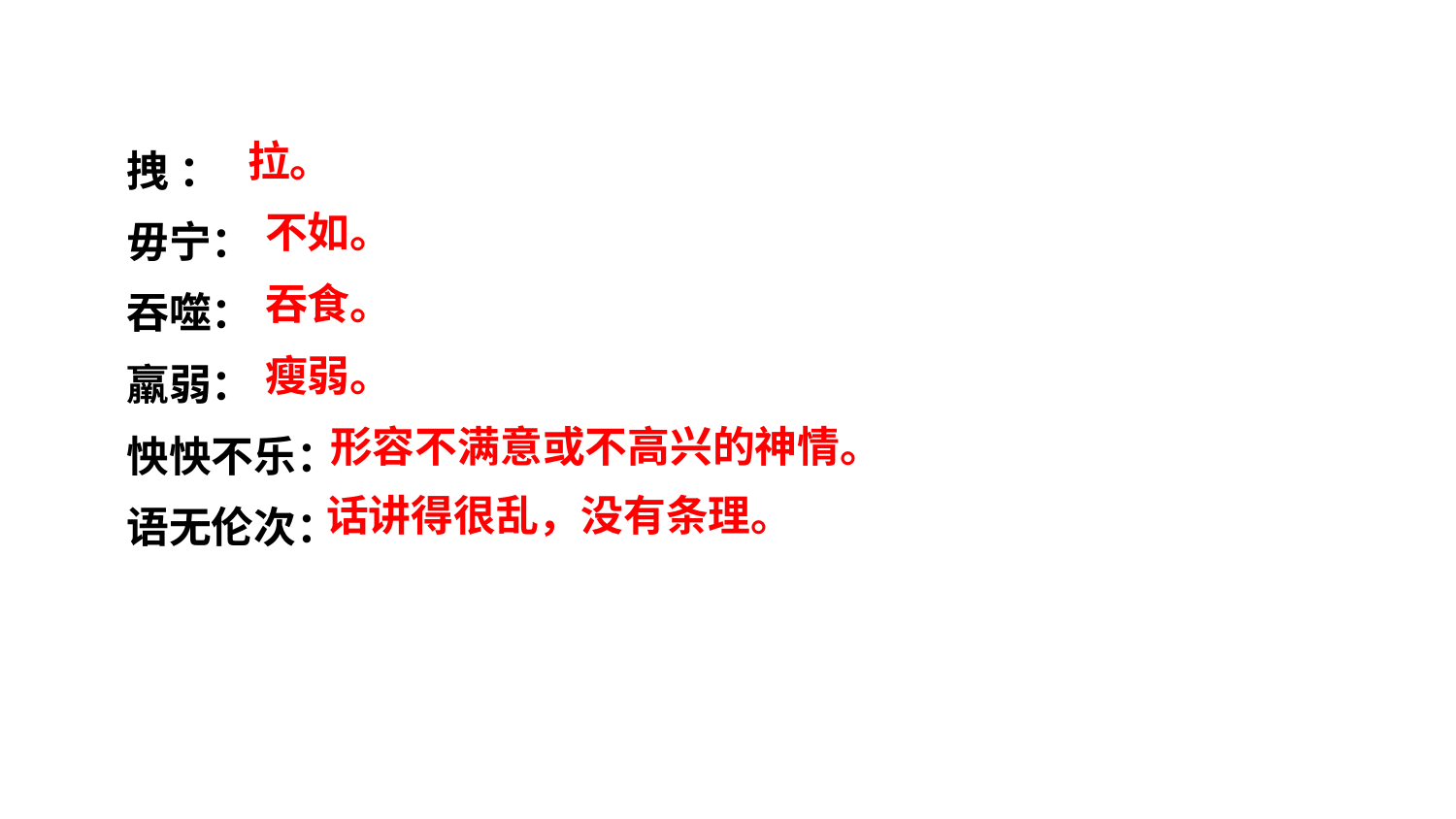

拽 ：
毋宁：
吞噬：
羸弱：
怏怏不乐：
语无伦次：
拉。
不如。
吞食。
瘦弱。
形容不满意或不高兴的神情。
话讲得很乱，没有条理。